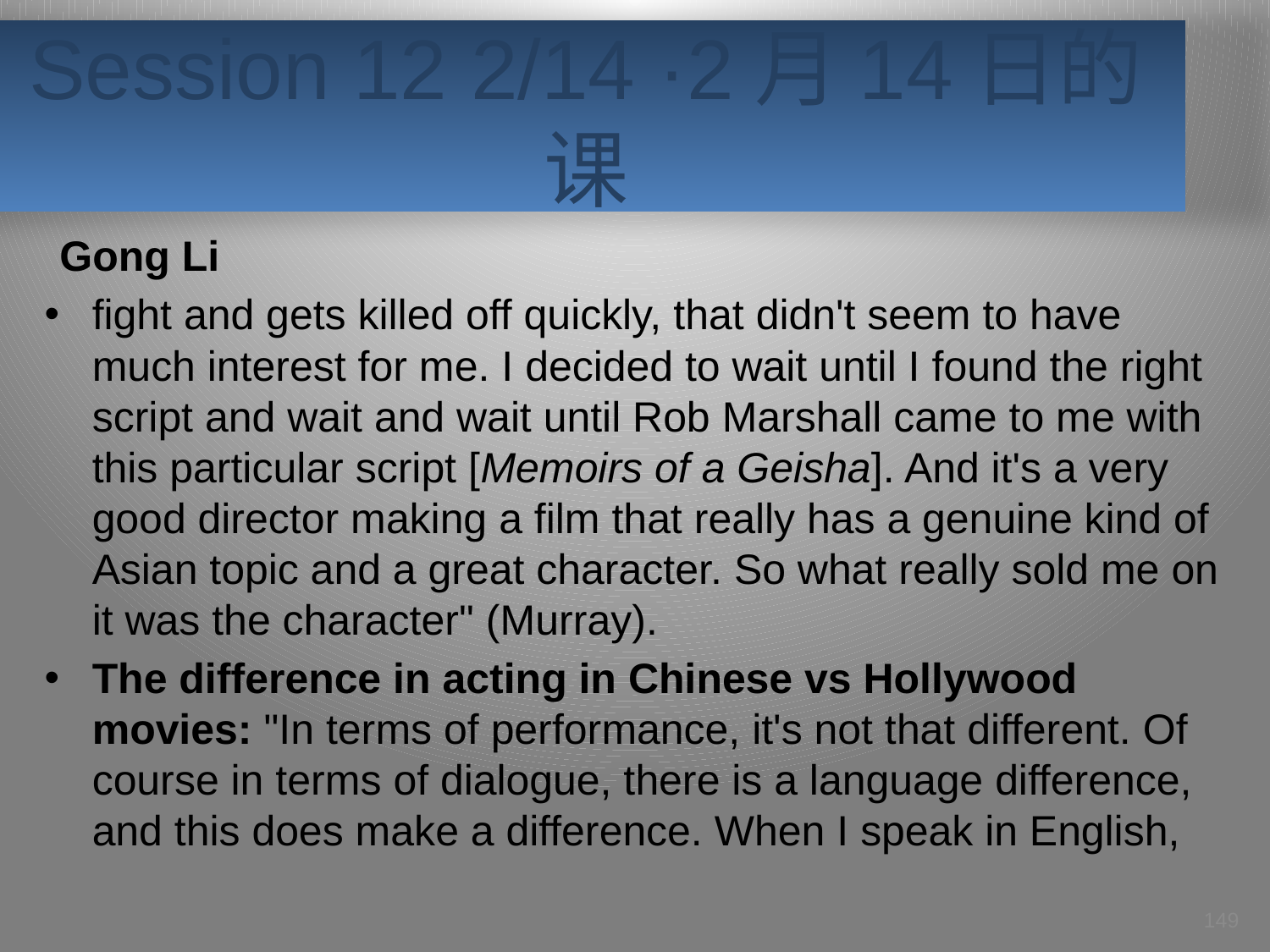

# Session 12 2/14 ·2月14日的课
Gong Li
fight and gets killed off quickly, that didn't seem to have much interest for me. I decided to wait until I found the right script and wait and wait until Rob Marshall came to me with this particular script [Memoirs of a Geisha]. And it's a very good director making a film that really has a genuine kind of Asian topic and a great character. So what really sold me on it was the character" (Murray).
The difference in acting in Chinese vs Hollywood movies: "In terms of performance, it's not that different. Of course in terms of dialogue, there is a language difference, and this does make a difference. When I speak in English,
149